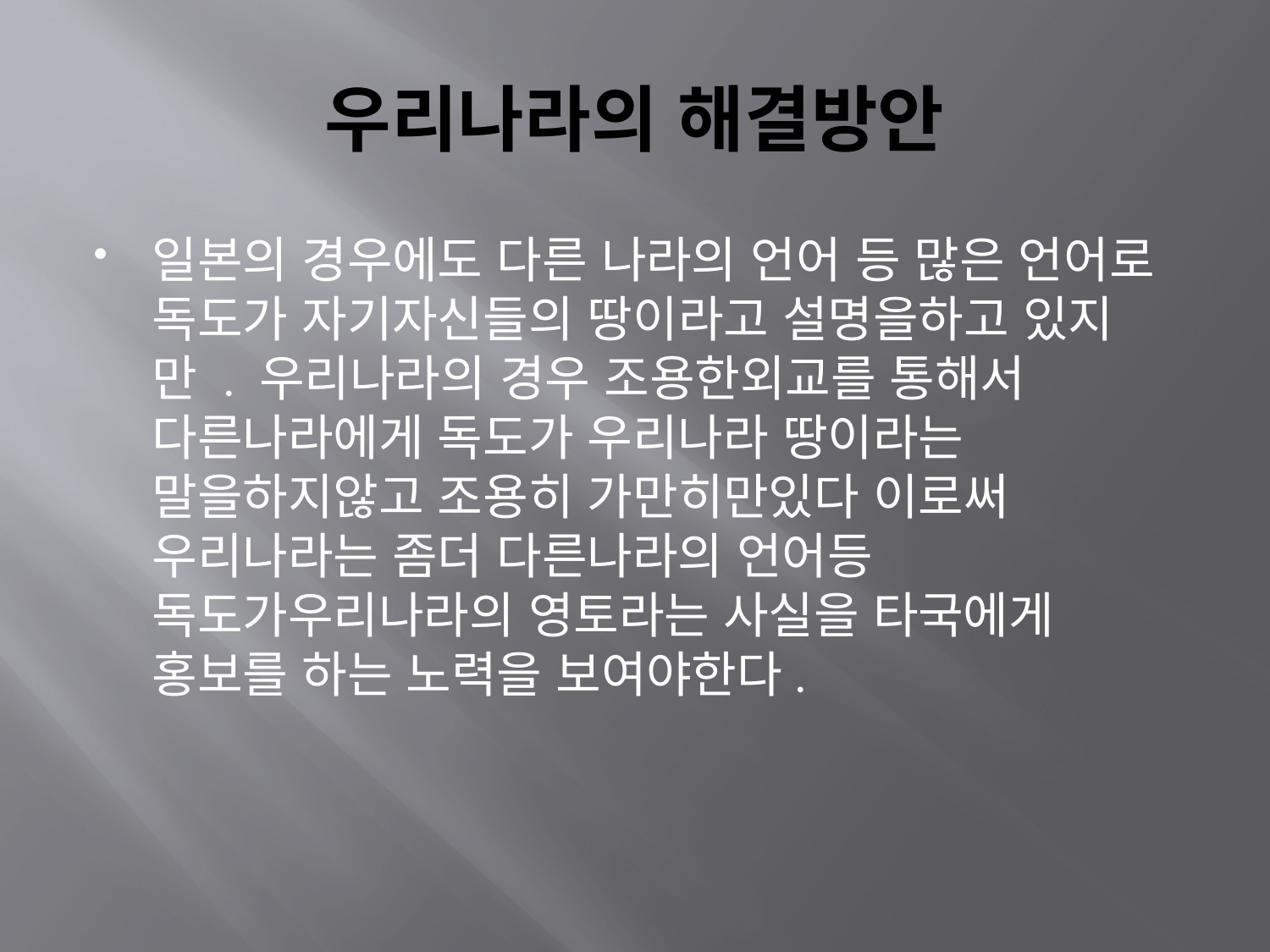

# 우리나라의 해결방안
일본의 경우에도 다른 나라의 언어 등 많은 언어로 독도가 자기자신들의 땅이라고 설명을하고 있지만 . 우리나라의 경우 조용한외교를 통해서 다른나라에게 독도가 우리나라 땅이라는 말을하지않고 조용히 가만히만있다 이로써 우리나라는 좀더 다른나라의 언어등 독도가우리나라의 영토라는 사실을 타국에게 홍보를 하는 노력을 보여야한다.